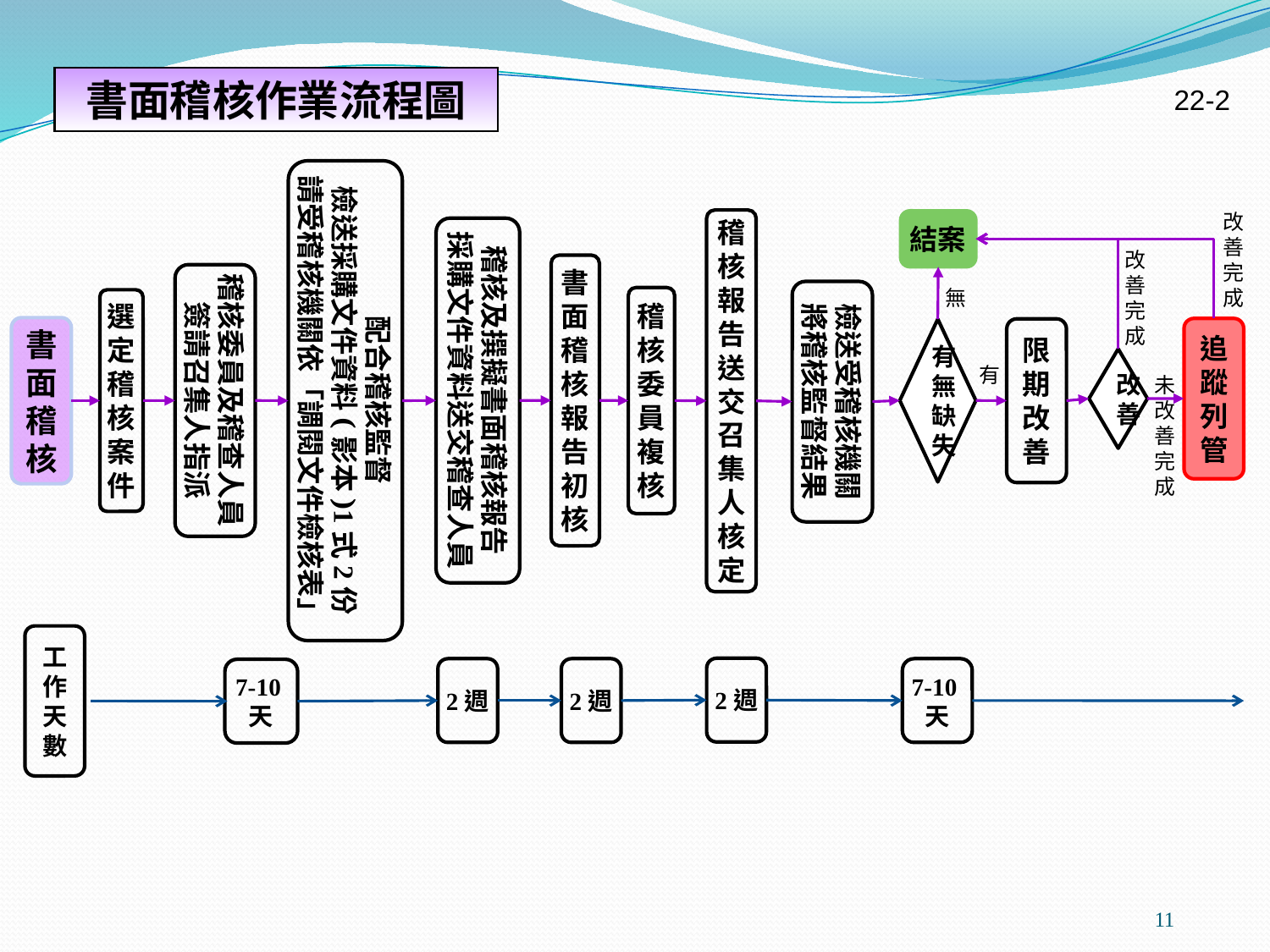

書面稽核作業流程圖
22-2
配合稽核監督
檢送採購文件資料(影本)1式2份
請受稽核機關依「調閱文件檢核表」
改善完成
稽核報告送交召集人核定
結案
稽核及撰擬書面稽核報告
採購文件資料送交稽查人員
改善完成
書面稽核報告初核
稽核委員及稽查人員
簽請召集人指派
無
檢送受稽核機關
將稽核監督結果
稽核委員複核
選定稽核案件
書面稽核
追蹤列管
限期改善
有無缺失
未改善完成
有
改善
工作天數
2週
2週
2週
7-10天
7-10天
11